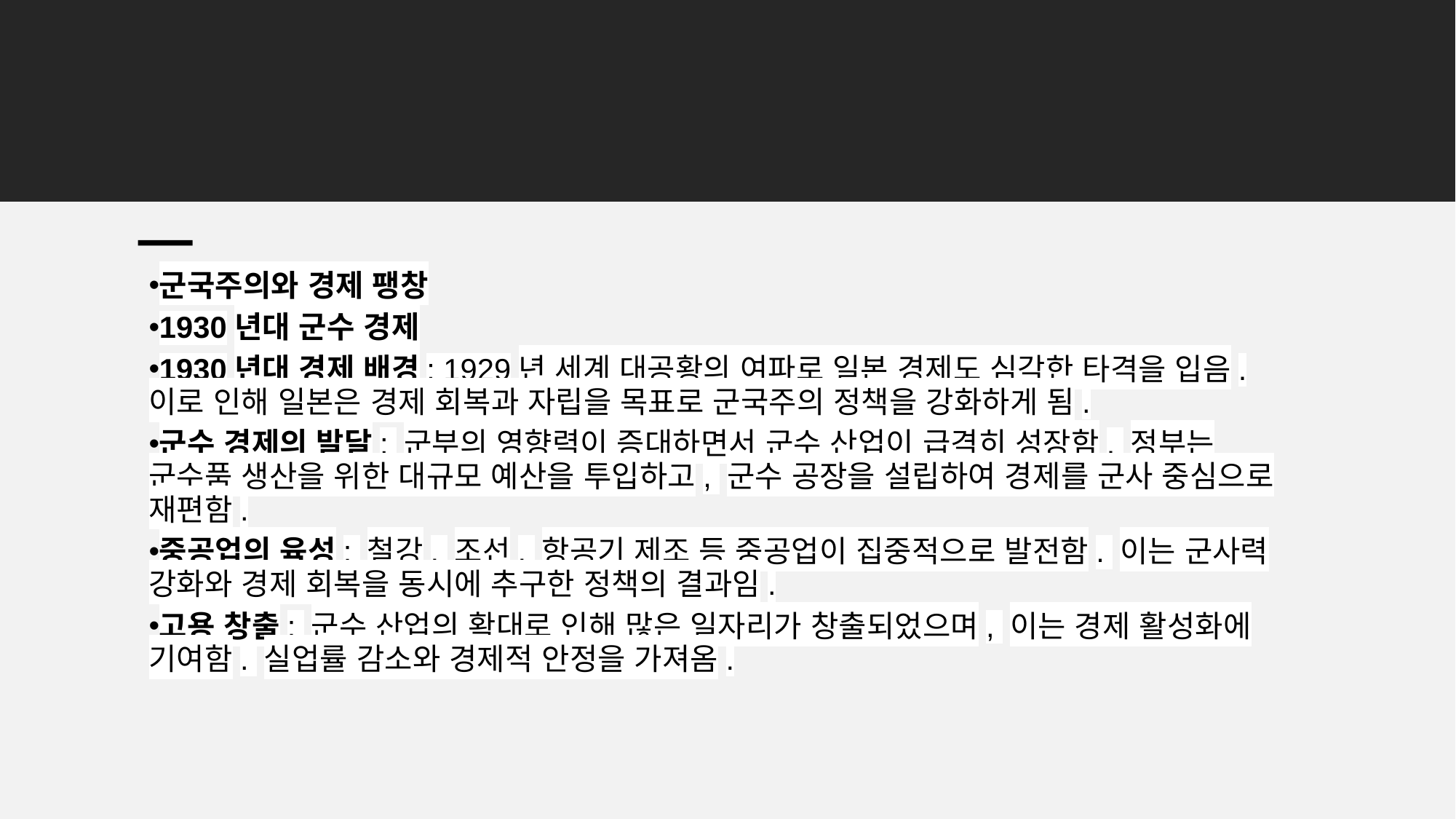

군국주의와 경제 팽창
1930년대 군수 경제
1930년대 경제 배경: 1929년 세계 대공황의 여파로 일본 경제도 심각한 타격을 입음. 이로 인해 일본은 경제 회복과 자립을 목표로 군국주의 정책을 강화하게 됨.
군수 경제의 발달: 군부의 영향력이 증대하면서 군수 산업이 급격히 성장함. 정부는 군수품 생산을 위한 대규모 예산을 투입하고, 군수 공장을 설립하여 경제를 군사 중심으로 재편함.
중공업의 육성: 철강, 조선, 항공기 제조 등 중공업이 집중적으로 발전함. 이는 군사력 강화와 경제 회복을 동시에 추구한 정책의 결과임.
고용 창출: 군수 산업의 확대로 인해 많은 일자리가 창출되었으며, 이는 경제 활성화에 기여함. 실업률 감소와 경제적 안정을 가져옴.